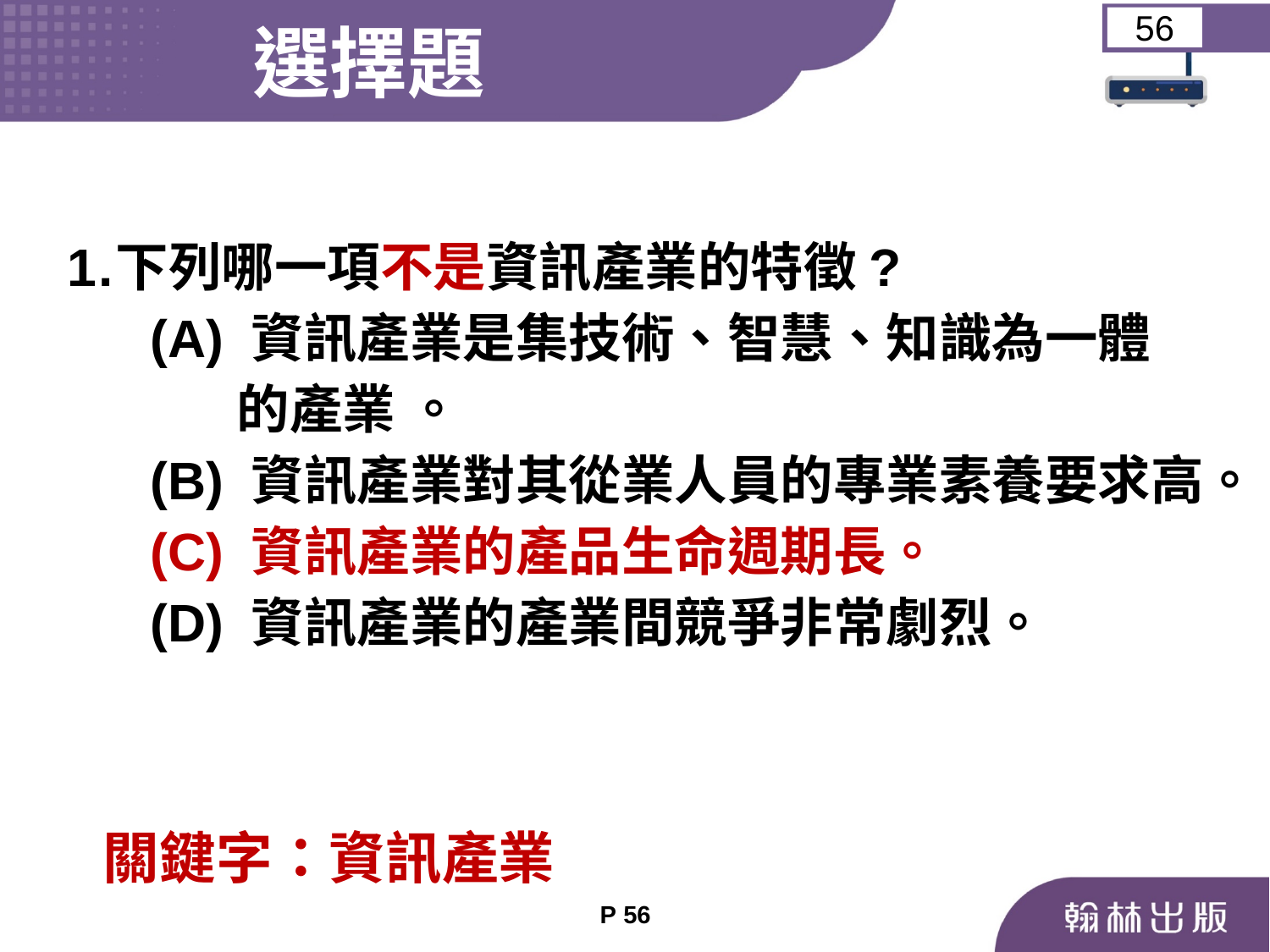

選擇題

56
下列哪一項不是資訊產業的特徵?
	    (A) 資訊產業是集技術、智慧、知識為一體
             的產業 。
	    (B) 資訊產業對其從業人員的專業素養要求高。
	    (C) 資訊產業的產品生命週期長。
	    (D) 資訊產業的產業間競爭非常劇烈。

關鍵字：資訊產業
P 56